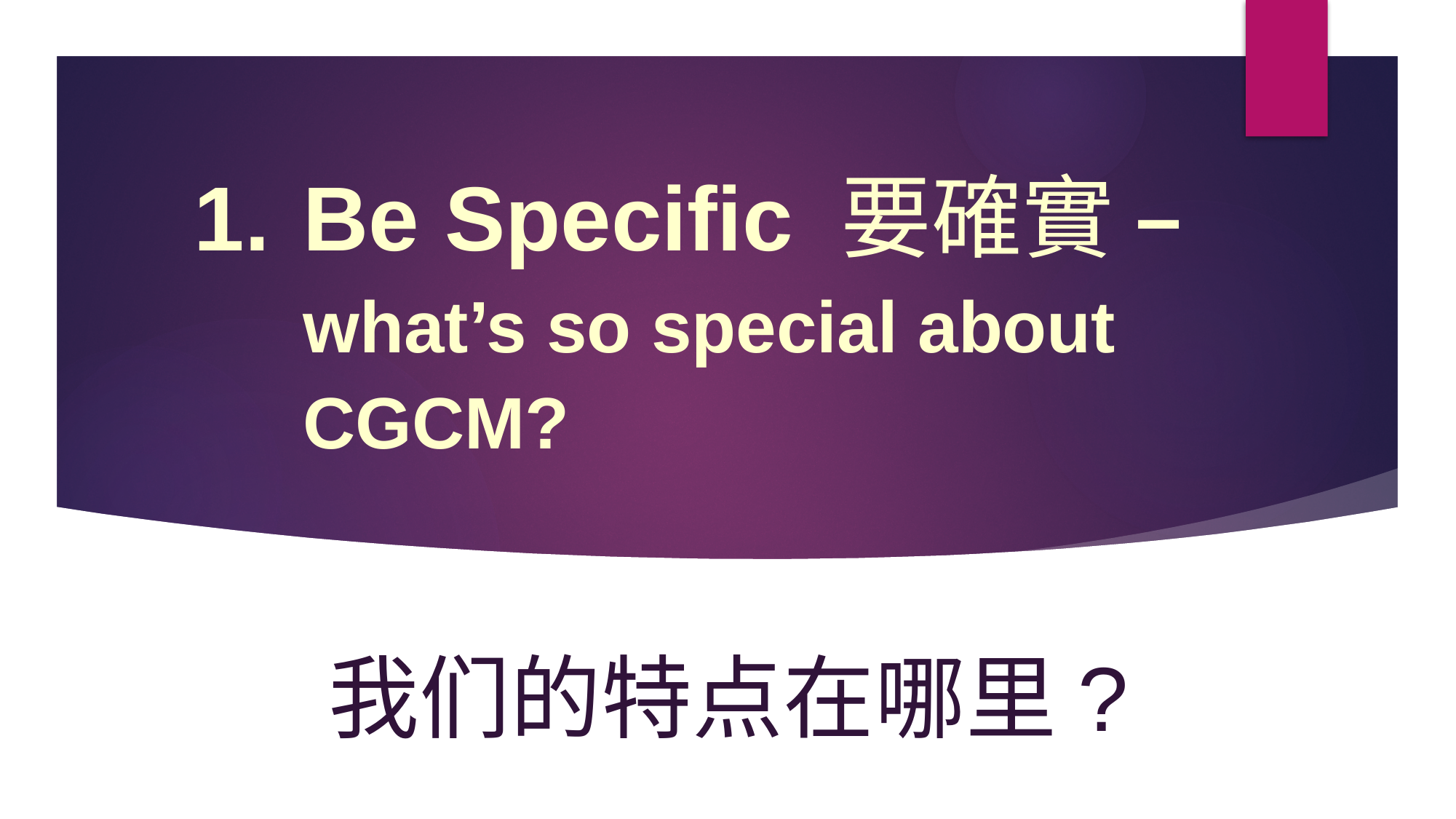

# Be Specific 要確實 – what’s so special about CGCM?
我们的特点在哪里?